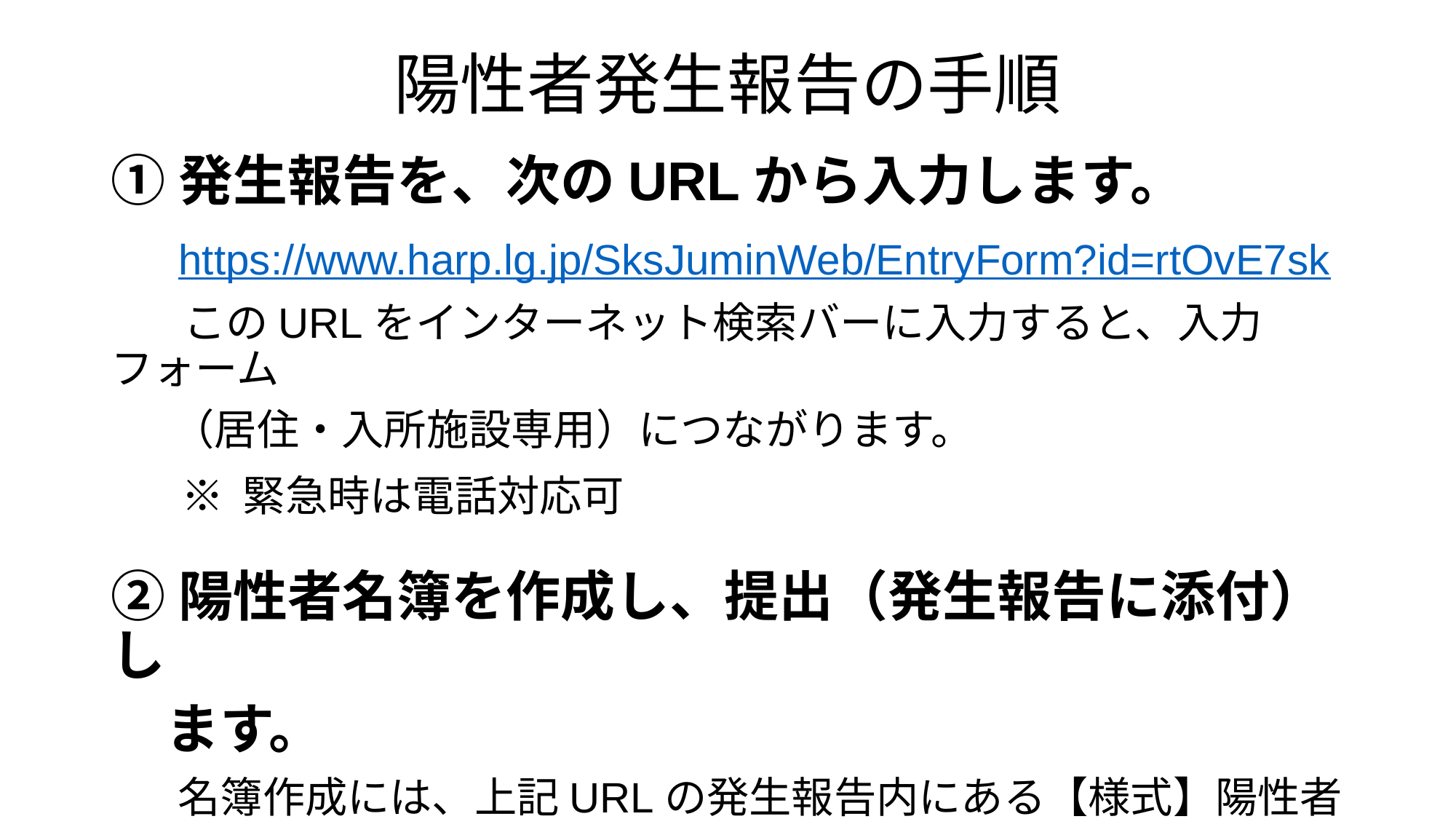

https://www.harp.lg.jp/SksJuminWeb/EntryForm?id=rtOvE7sk
# 陽性者発生報告の手順
①発生報告を、次のURLから入力します。
　https://www.harp.lg.jp/SksJuminWeb/EntryForm?id=rtOvE7sk
　　このURLをインターネット検索バーに入力すると、入力フォーム
　  （居住・入所施設専用）につながります。
　  ※  緊急時は電話対応可

②陽性者名簿を作成し、提出（発生報告に添付）し
　ます。
      名簿作成には、上記URLの発生報告内にある【様式】陽性者
　  名簿をアップロー ドしてください。